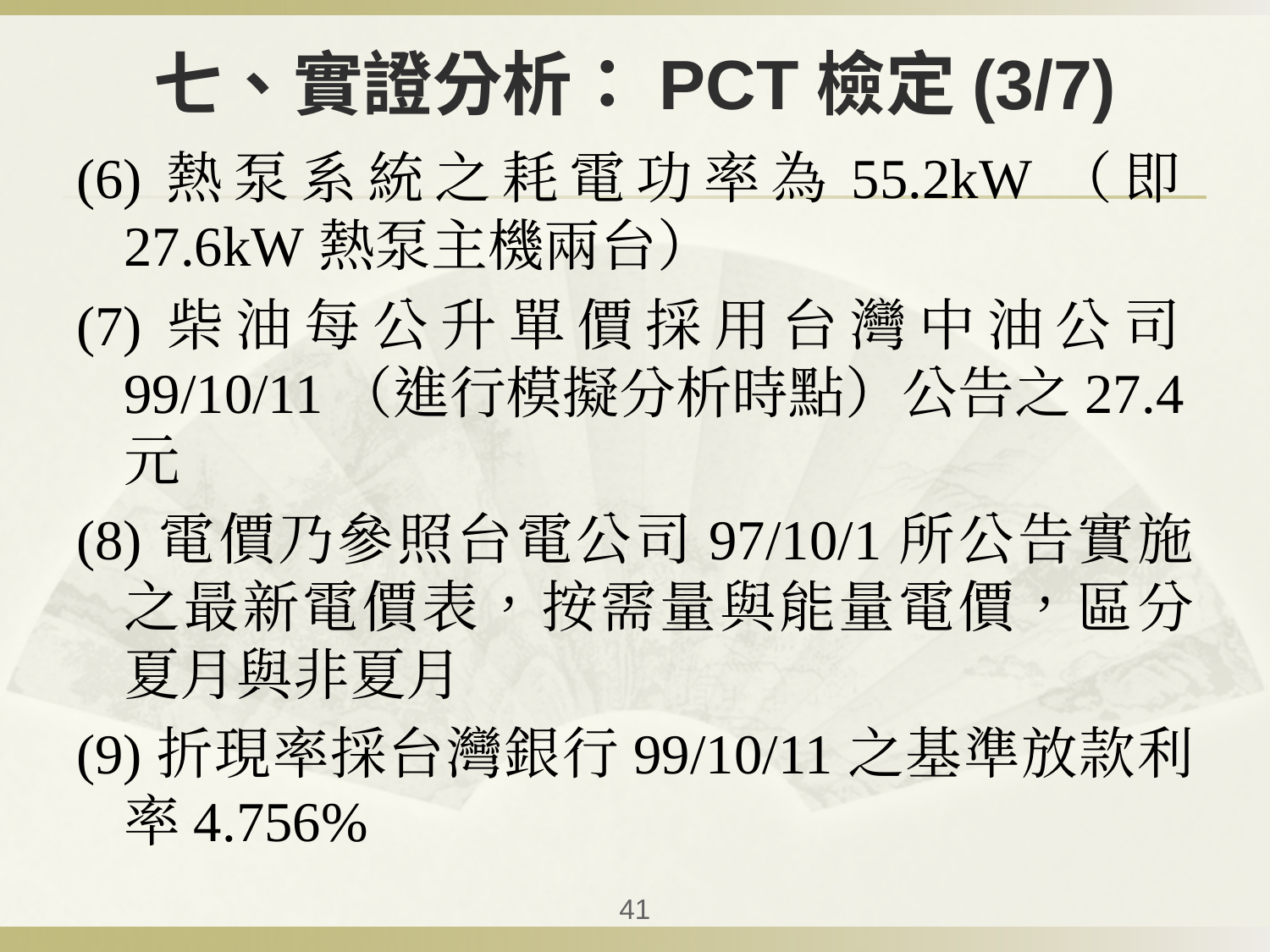

# 七、實證分析：PCT檢定(3/7)
(6)熱泵系統之耗電功率為55.2kW（即27.6kW熱泵主機兩台）
(7)柴油每公升單價採用台灣中油公司99/10/11（進行模擬分析時點）公告之27.4元
(8)電價乃參照台電公司97/10/1所公告實施之最新電價表，按需量與能量電價，區分夏月與非夏月
(9)折現率採台灣銀行99/10/11之基準放款利率4.756%

41